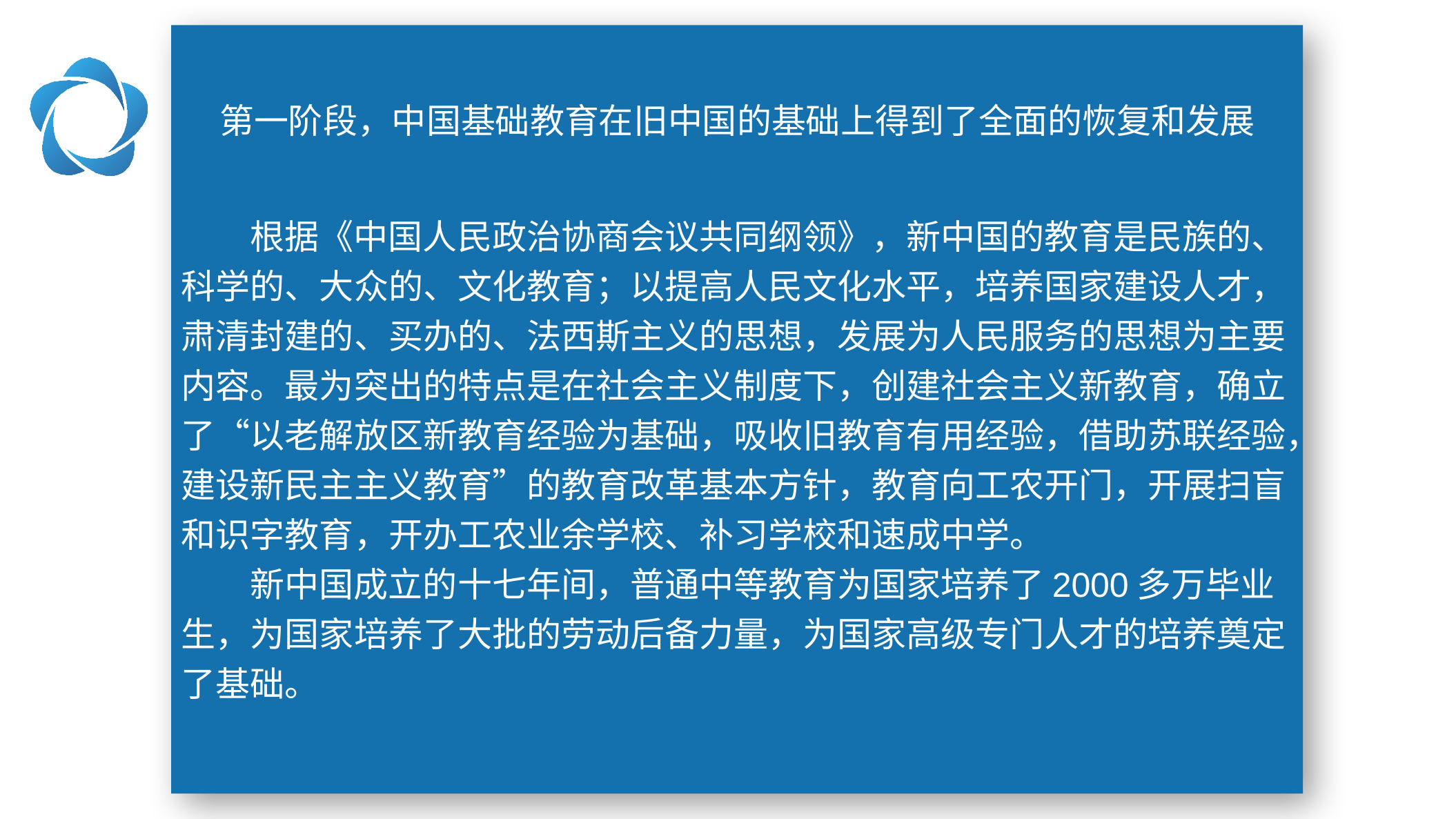

根据《中国人民政治协商会议共同纲领》，新中国的教育是民族的、科学的、大众的、文化教育；以提高人民文化水平，培养国家建设人才，肃清封建的、买办的、法西斯主义的思想，发展为人民服务的思想为主要内容。最为突出的特点是在社会主义制度下，创建社会主义新教育，确立了“以老解放区新教育经验为基础，吸收旧教育有用经验，借助苏联经验，建设新民主主义教育”的教育改革基本方针，教育向工农开门，开展扫盲和识字教育，开办工农业余学校、补习学校和速成中学。
新中国成立的十七年间，普通中等教育为国家培养了2000多万毕业生，为国家培养了大批的劳动后备力量，为国家高级专门人才的培养奠定了基础。

第一阶段，中国基础教育在旧中国的基础上得到了全面的恢复和发展